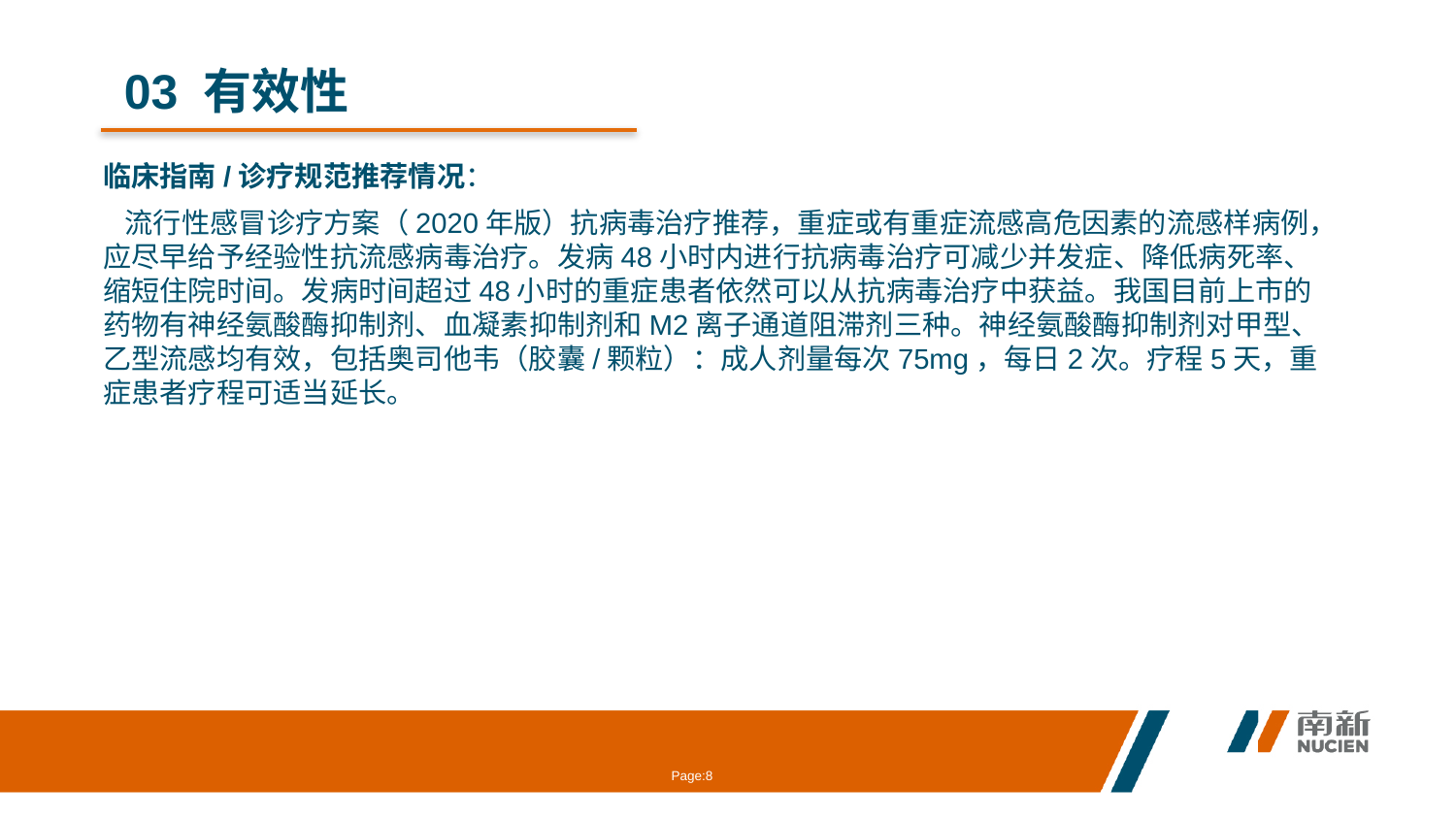

03 有效性
临床指南/诊疗规范推荐情况：
   流行性感冒诊疗方案（2020年版）抗病毒治疗推荐，重症或有重症流感高危因素的流感样病例，应尽早给予经验性抗流感病毒治疗。发病48小时内进行抗病毒治疗可减少并发症、降低病死率、缩短住院时间。发病时间超过48小时的重症患者依然可以从抗病毒治疗中获益。我国目前上市的药物有神经氨酸酶抑制剂、血凝素抑制剂和M2离子通道阻滞剂三种。神经氨酸酶抑制剂对甲型、乙型流感均有效，包括奥司他韦（胶囊/颗粒）：成人剂量每次75mg，每日2次。疗程5天，重症患者疗程可适当延长。

Page:8